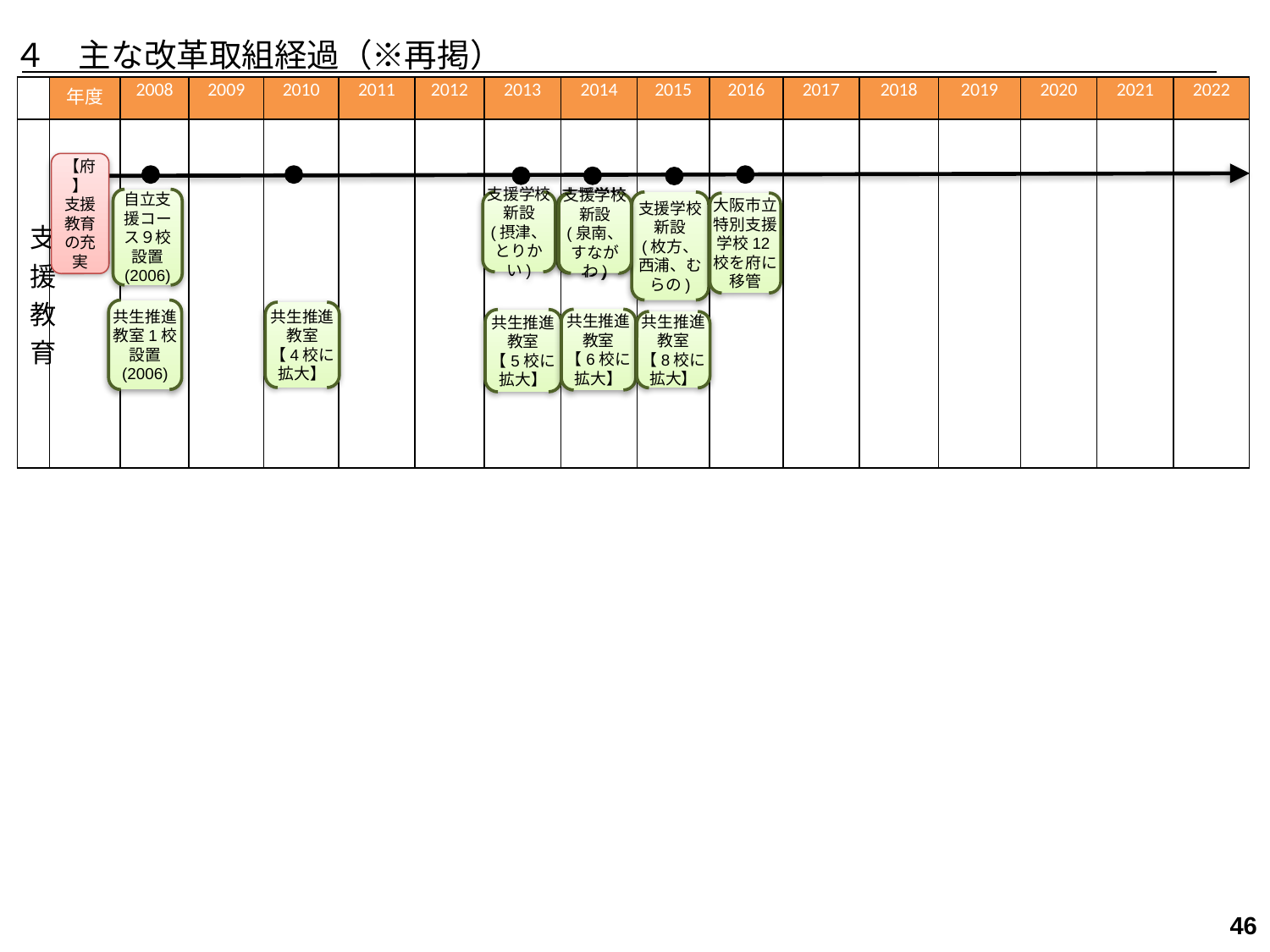

４　主な改革取組経過（※再掲）
|  | 年度 | 2008 | 2009 | 2010 | 2011 | 2012 | 2013 | 2014 | 2015 | 2016 | 2017 | 2018 | 2019 | 2020 | 2021 | 2022 |
| --- | --- | --- | --- | --- | --- | --- | --- | --- | --- | --- | --- | --- | --- | --- | --- | --- |
| 支援教育 |  |  |  |  |  |  |  |  |  |  |  |  |  |  |  |  |
【府】
支援教育の充実

自立支援コース９校設置
(2006)
支援学校
新設
(摂津、
とりかい)
支援学校
新設
(枚方、西浦、むらの)
大阪市立特別支援学校12校を府に
移管
支援学校
新設
(泉南、
すながわ)
支援学校
新設
(泉南、
すながわ)
共生推進教室1校設置
(2006)
共生推進教室
【4校に拡大】
共生推進教室
【6校に拡大】
共生推進教室
【5校に拡大】
共生推進教室
【8校に拡大】
46